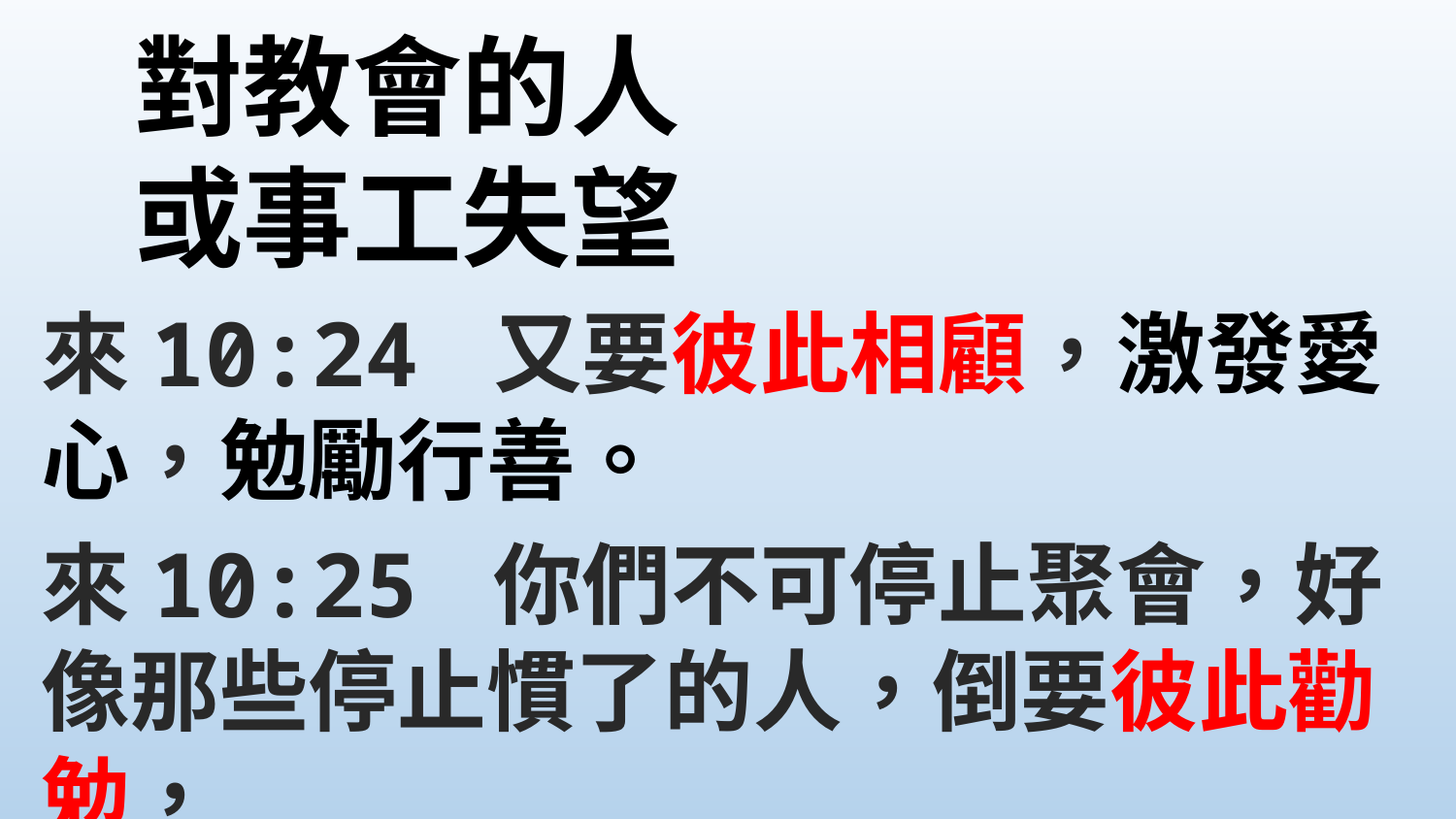

對教會的人或事工失望
#
來10:24 又要彼此相顧，激發愛心，勉勵行善。
來10:25 你們不可停止聚會，好像那些停止慣了的人，倒要彼此勸勉，